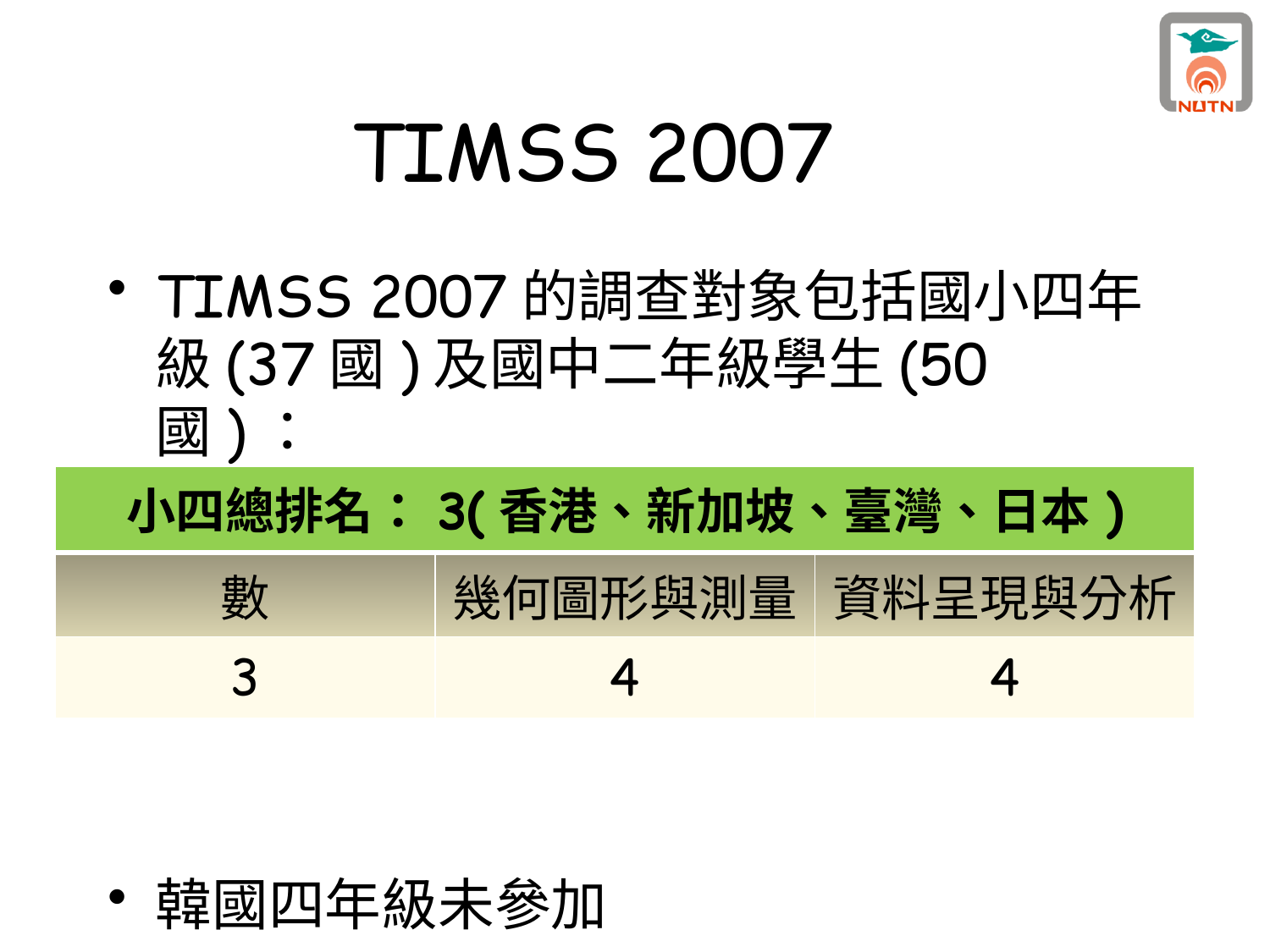

# TIMSS 2007
TIMSS 2007的調查對象包括國小四年級(37國)及國中二年級學生(50國)：

韓國四年級未參加

| 小四總排名：3(香港、新加坡、臺灣、日本) |  |  |
| --- | --- | --- |
| 數 | 幾何圖形與測量 | 資料呈現與分析 |
| 3 | 4 | 4 |